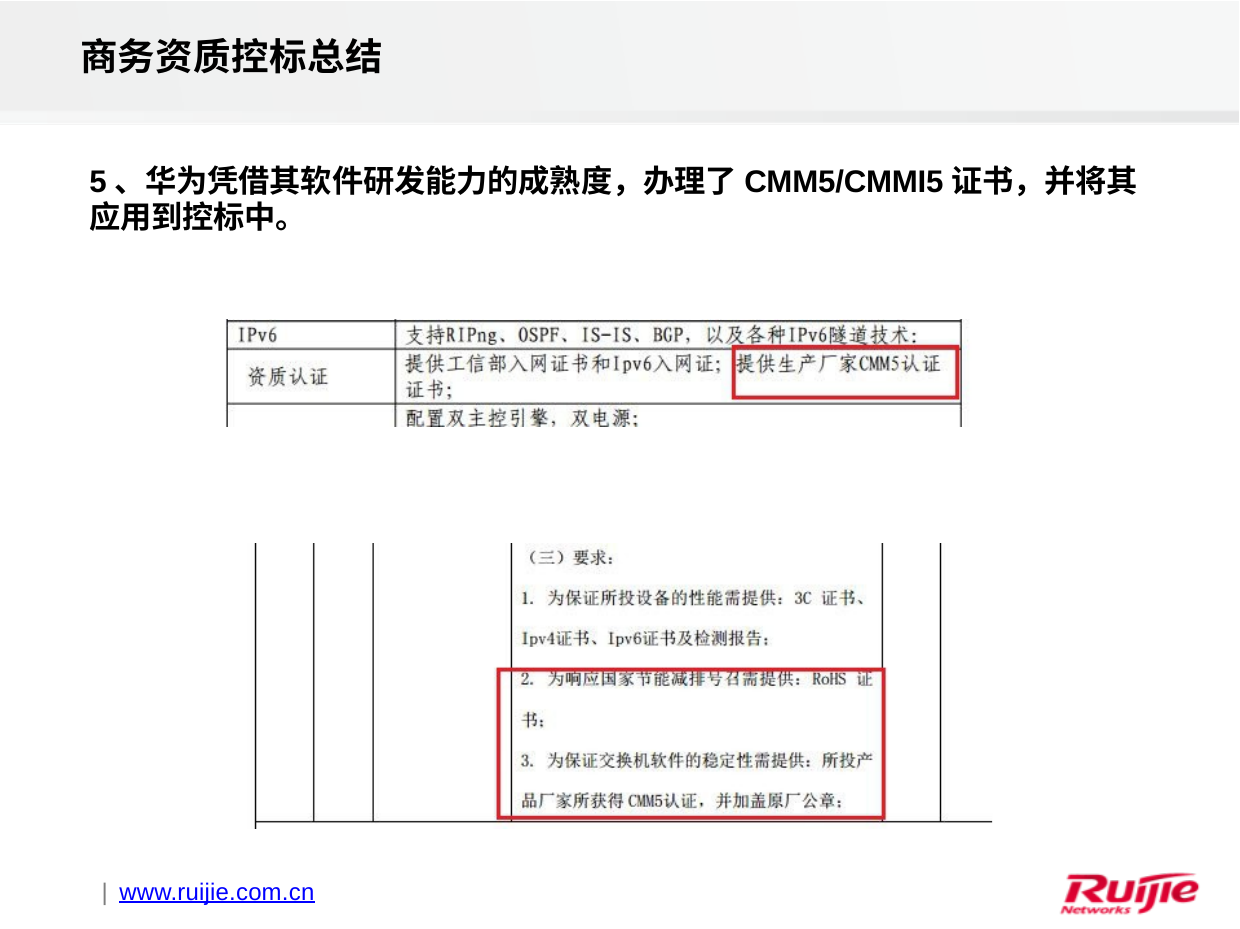

商务资质控标总结
# 5、华为凭借其软件研发能力的成熟度，办理了CMM5/CMMI5证书，并将其 应用到控标中。

| www.ruijie.com.cn